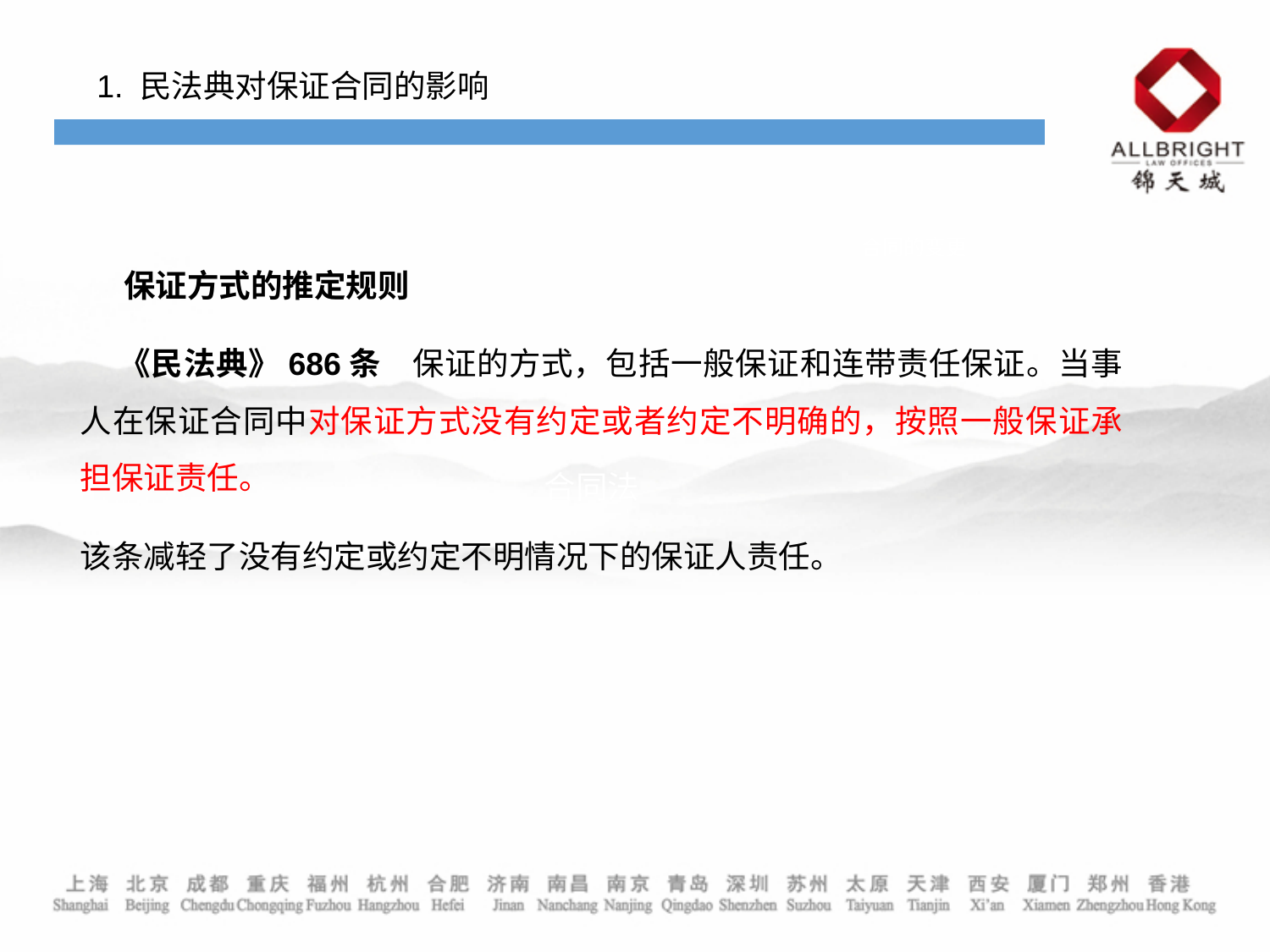

1. 民法典对保证合同的影响

合同的变更
     保证方式的推定规则
    《民法典》686条    保证的方式，包括一般保证和连带责任保证。当事人在保证合同中对保证方式没有约定或者约定不明确的，按照一般保证承担保证责任。
该条减轻了没有约定或约定不明情况下的保证人责任。
合同法